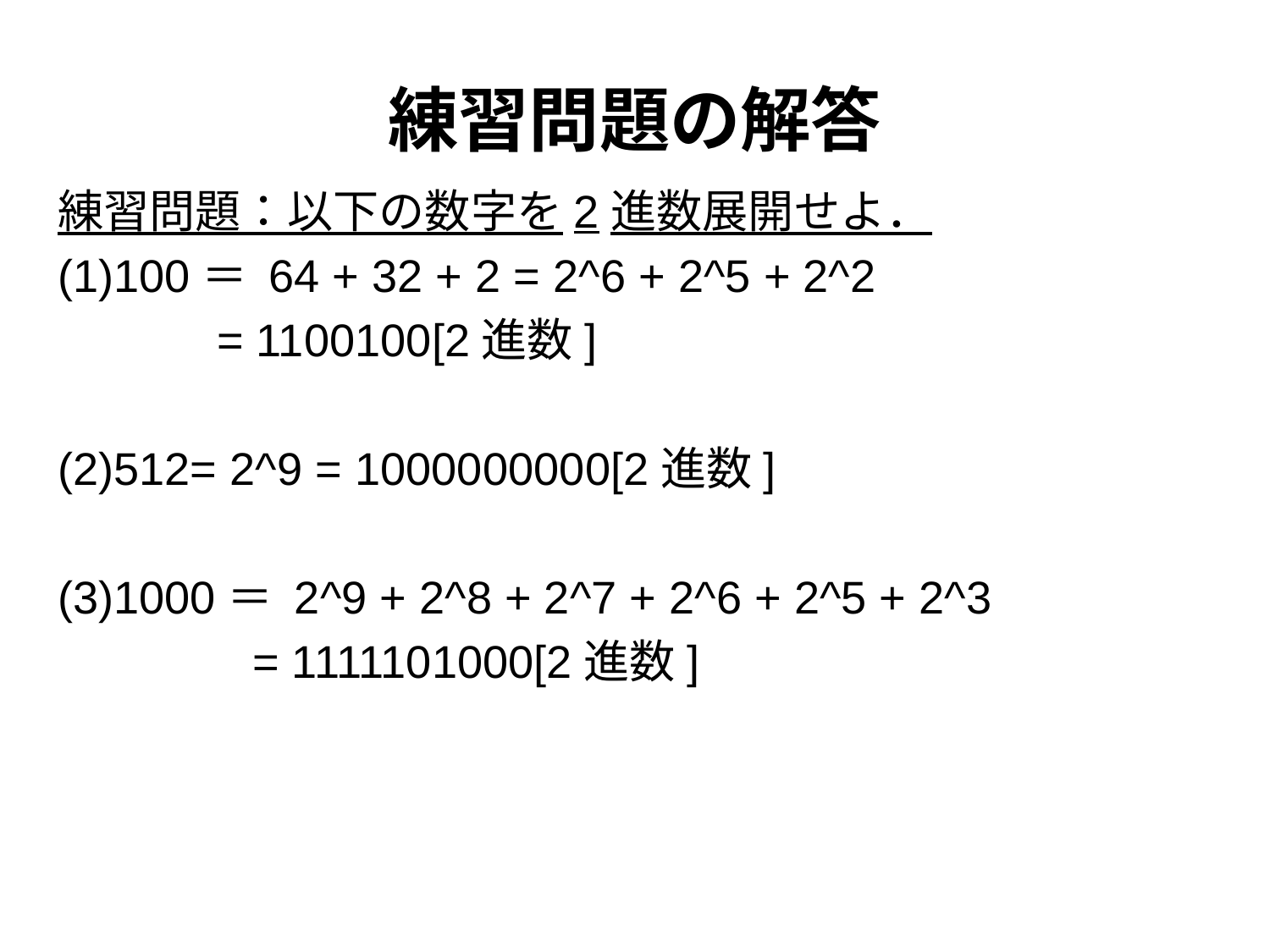

# 練習問題の解答
練習問題：以下の数字を2進数展開せよ．
(1)100＝ 64 + 32 + 2 = 2^6 + 2^5 + 2^2
　　　 = 1100100[2進数]

(2)512= 2^9 = 1000000000[2進数]

(3)1000＝ 2^9 + 2^8 + 2^7 + 2^6 + 2^5 + 2^3
　　　　= 1111101000[2進数]